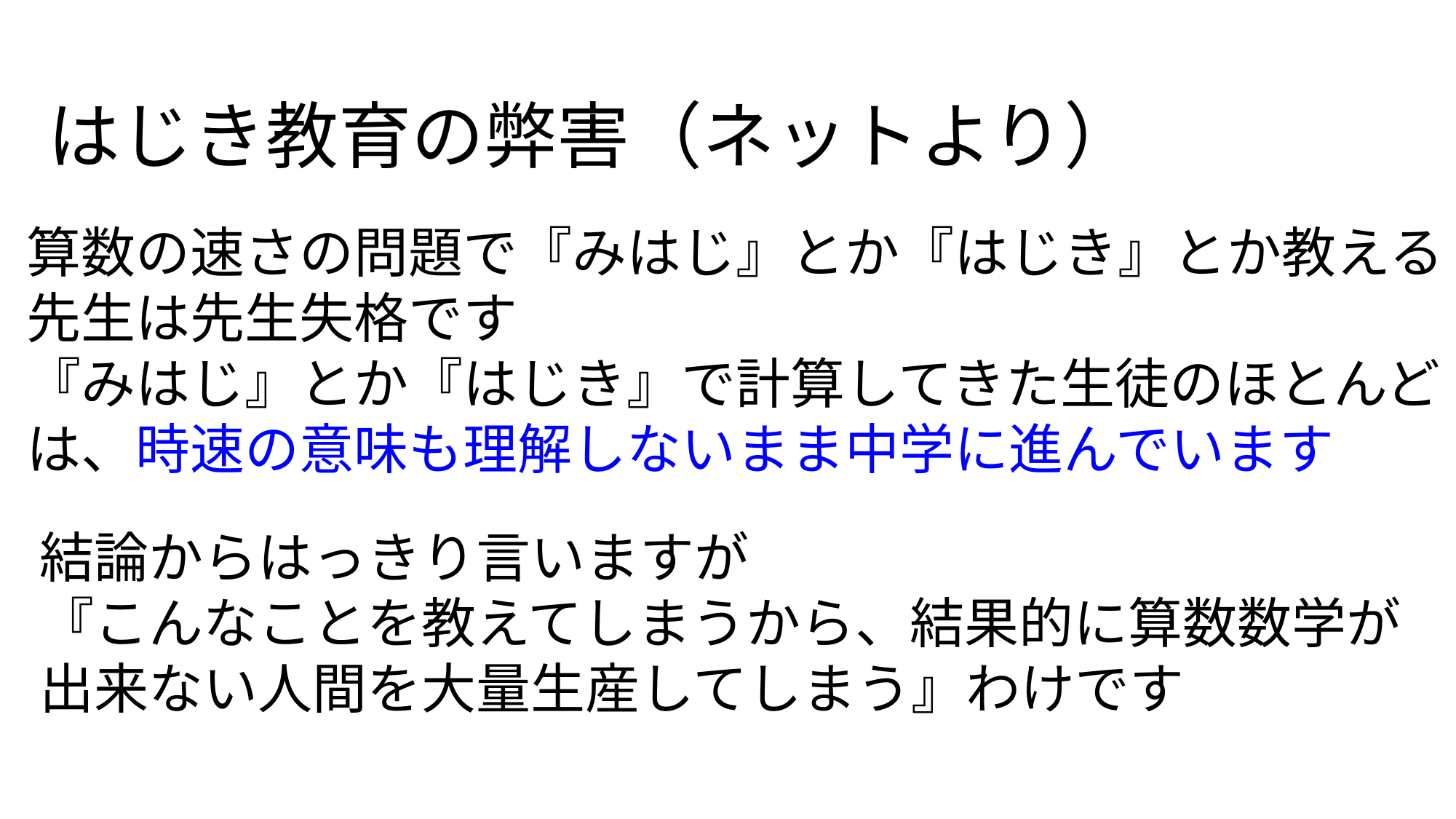

はじき教育の弊害（ネットより）
算数の速さの問題で『みはじ』とか『はじき』とか教える
先生は先生失格です
『みはじ』とか『はじき』で計算してきた生徒のほとんど
は、時速の意味も理解しないまま中学に進んでいます
結論からはっきり言いますが
『こんなことを教えてしまうから、結果的に算数数学が
出来ない人間を大量生産してしまう』わけです